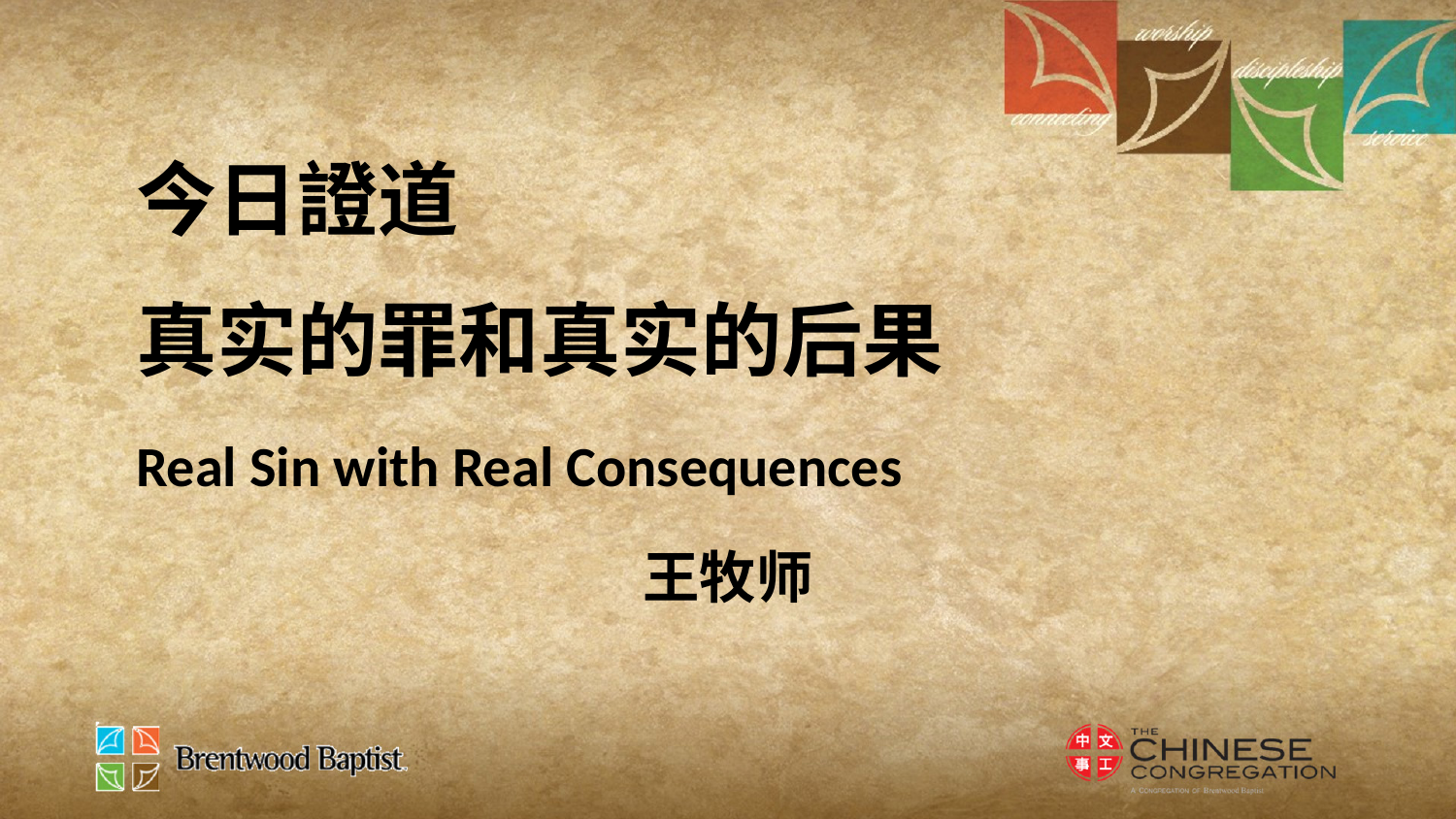

今日證道

真实的罪和真实的后果

Real Sin with Real Consequences

王牧师